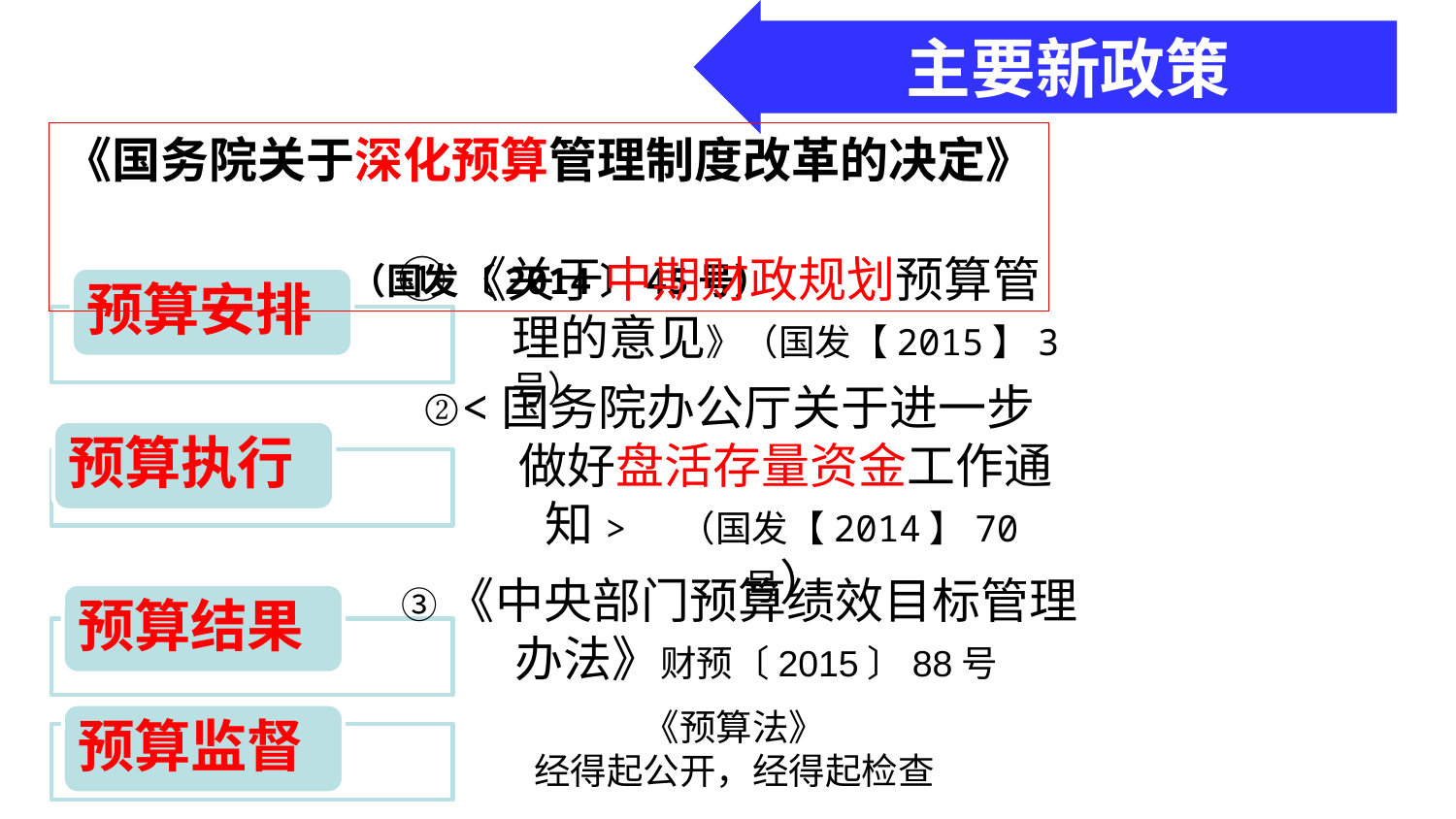

主要新政策
《国务院关于深化预算管理制度改革的决定》
 （国发〔2014〕45号）
①《关于中期财政规划预算管理的意见》（国发【2015】3号）
预算安排
预算执行
预算结果
预算监督
②<国务院办公厅关于进一步做好盘活存量资金工作通知>  （国发【2014】70号）
③《中央部门预算绩效目标管理办法》财预〔2015〕88号
《预算法》
经得起公开，经得起检查